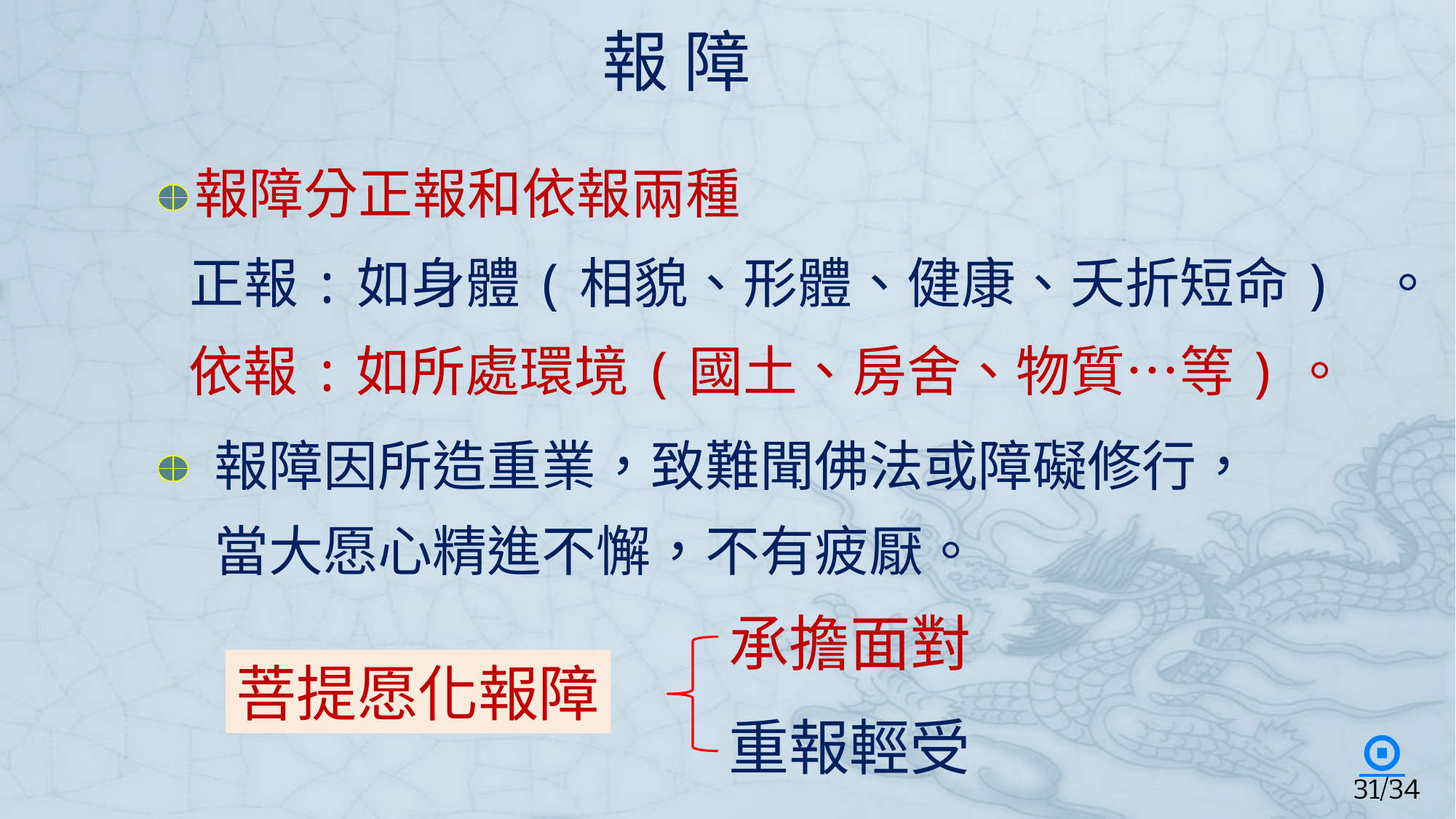

# 報 障
   報障分正報和依報兩種
   正報:如身體(相貌、形體、健康、夭折短命) 。
   依報:如所處環境(國土、房舍、物質…等)。

報障因所造重業，致難聞佛法或障礙修行，
當大愿心精進不懈，不有疲厭。

承擔面對

菩提愿化報障
重報輕受
⊙
31/34